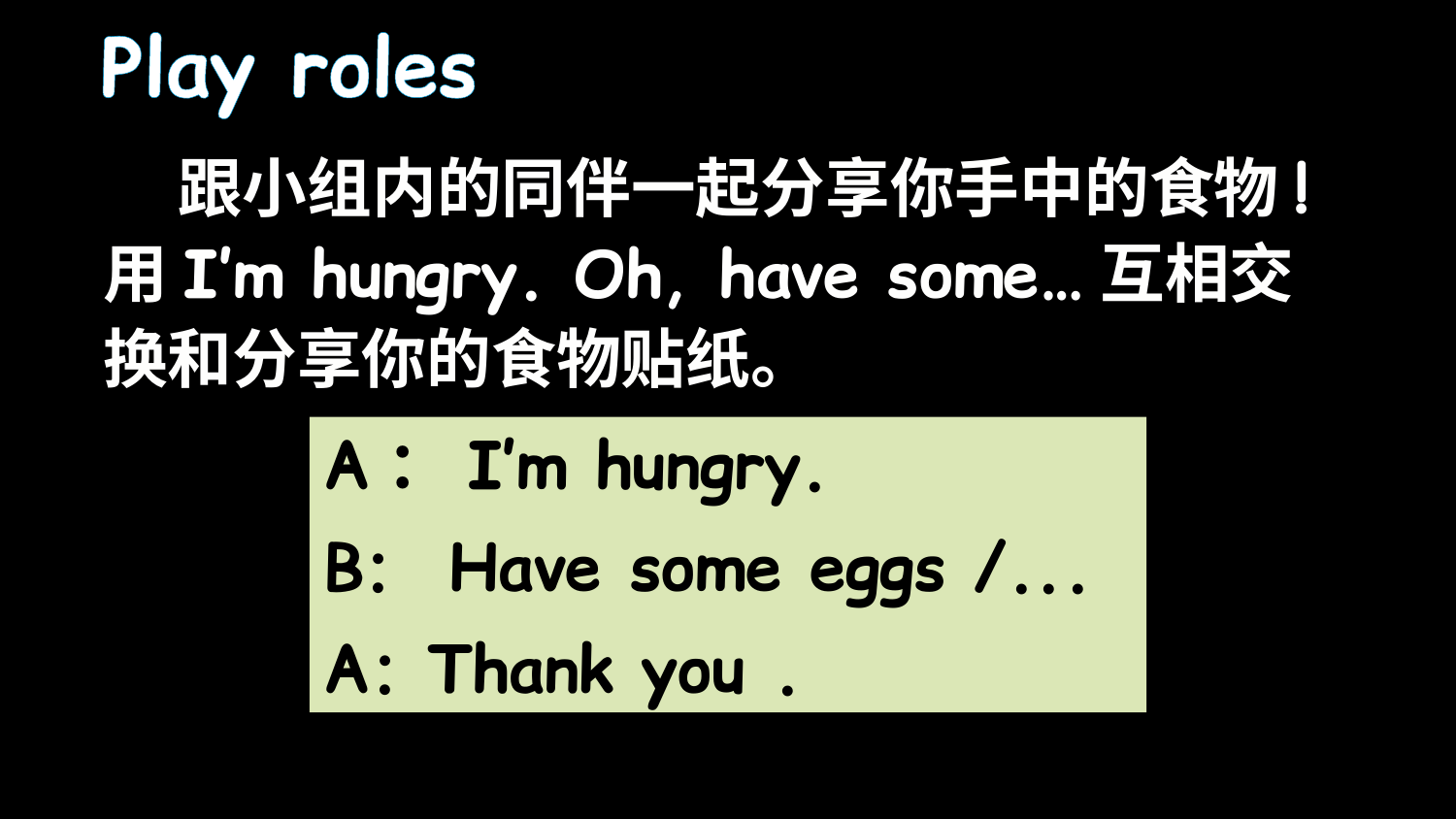

Play roles
    跟小组内的同伴一起分享你手中的食物! 用I’m hungry. Oh, have some…互相交换和分享你的食物贴纸。
A：I’m hungry.
B:  Have some eggs /...
A: Thank you .